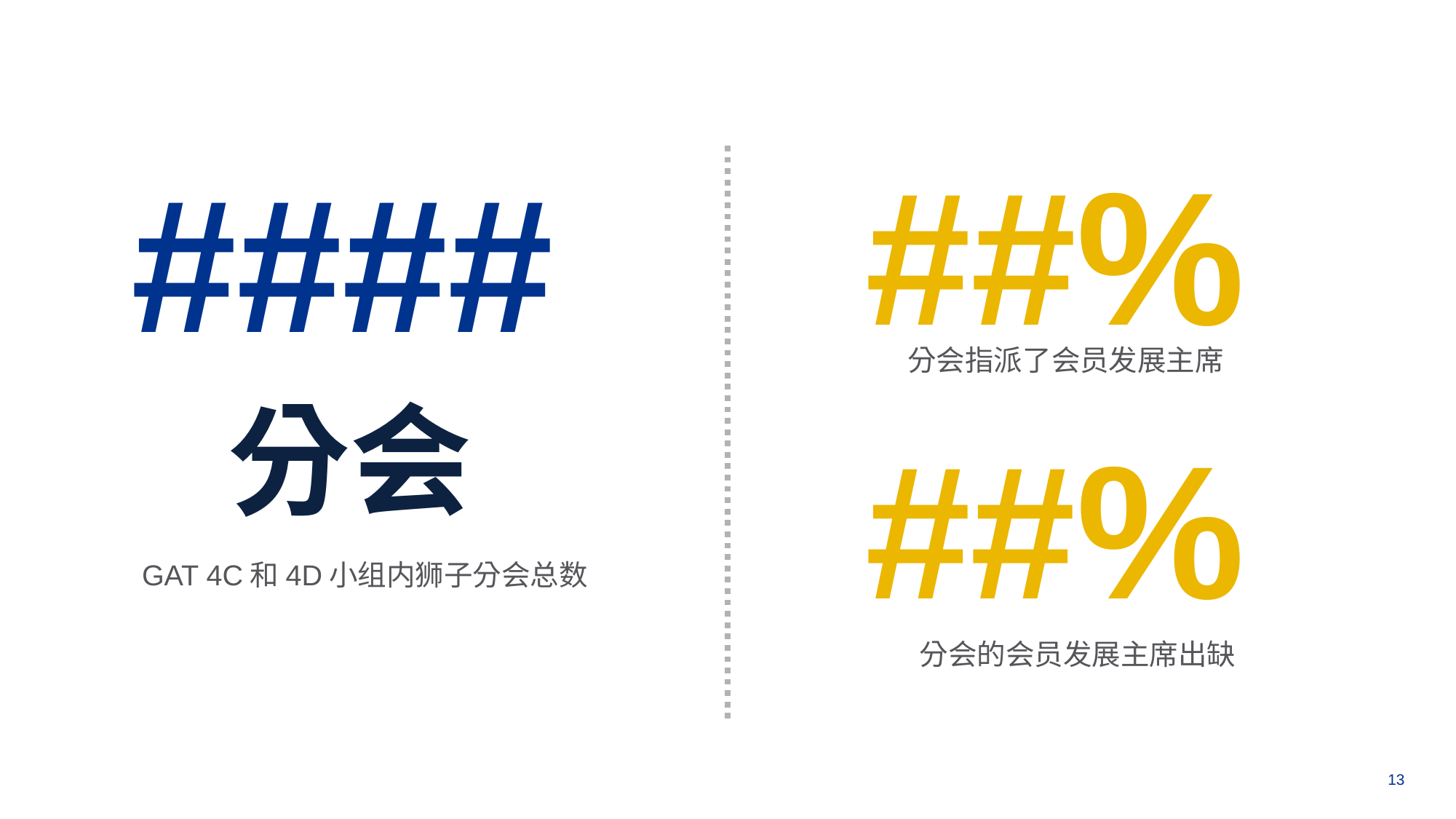

##%
####
分会指派了会员发展主席
分会
##%
GAT 4C和4D小组内狮子分会总数
分会的会员发展主席出缺
13